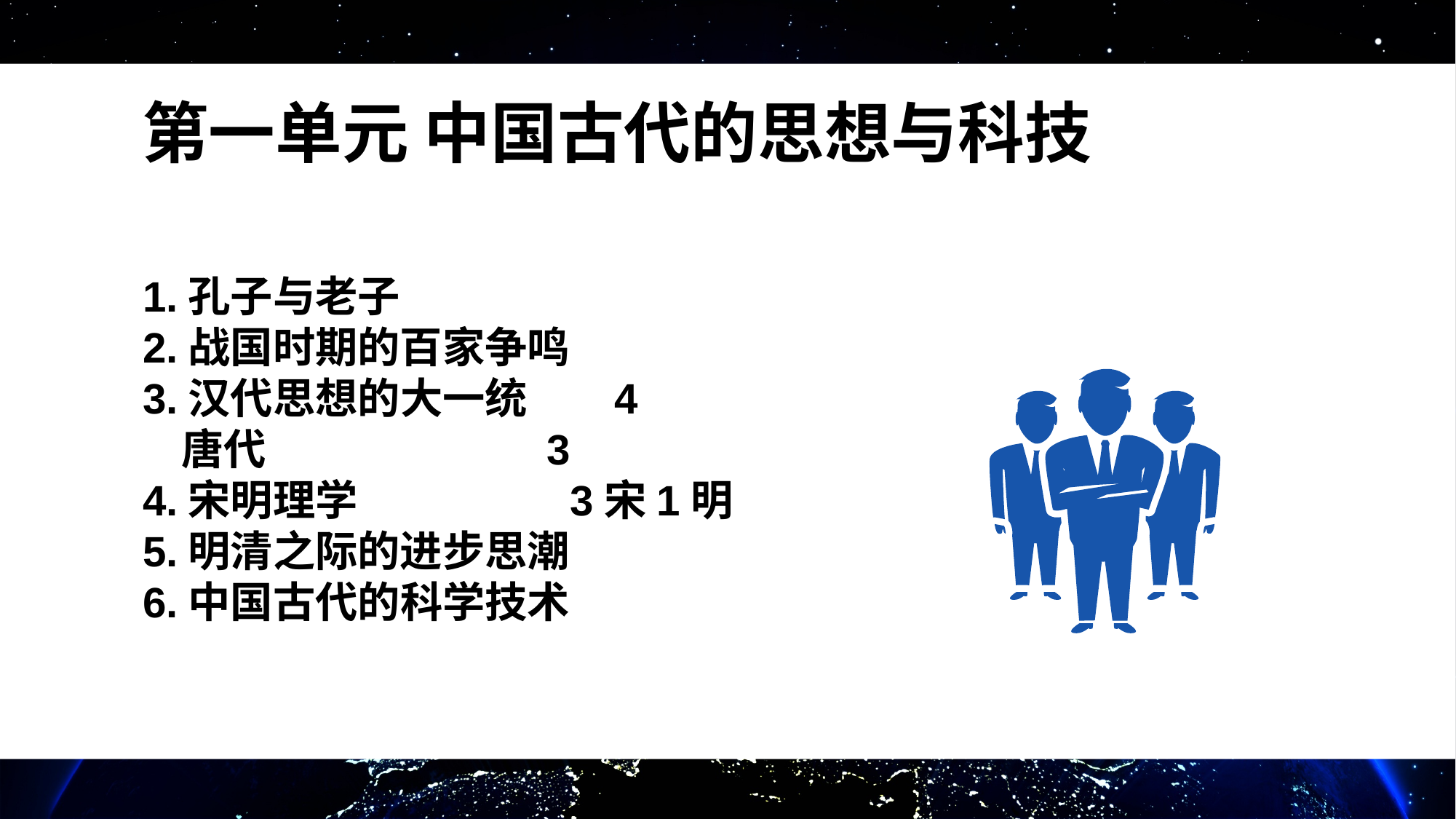

# 第一单元 中国古代的思想与科技
1.孔子与老子
2.战国时期的百家争鸣
3.汉代思想的大一统        4
   唐代                            3
4.宋明理学                     3宋1明
5.明清之际的进步思潮
6.中国古代的科学技术